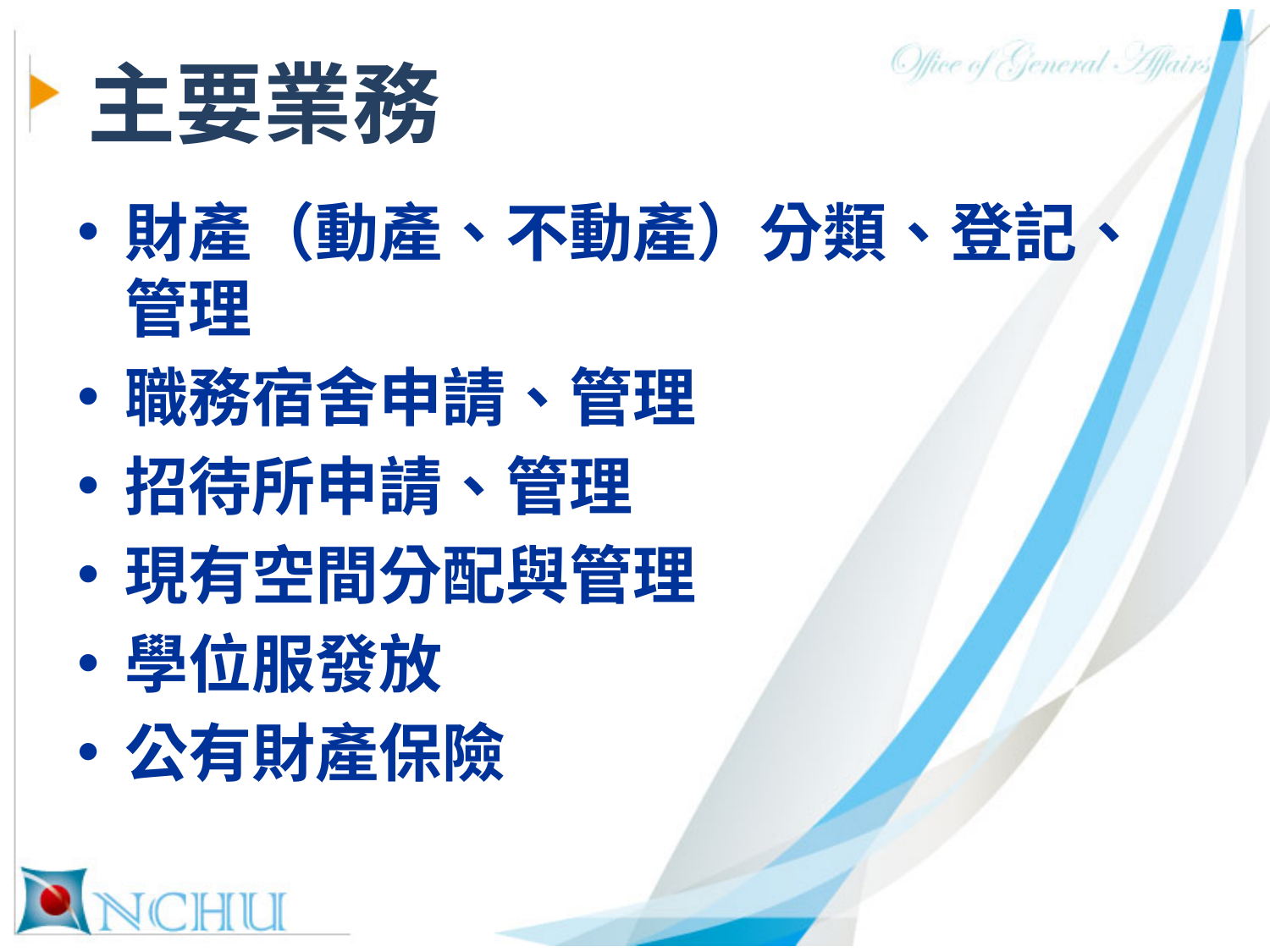

# 主要業務
財產（動產、不動產）分類、登記、管理
職務宿舍申請、管理
招待所申請、管理
現有空間分配與管理
學位服發放
公有財產保險